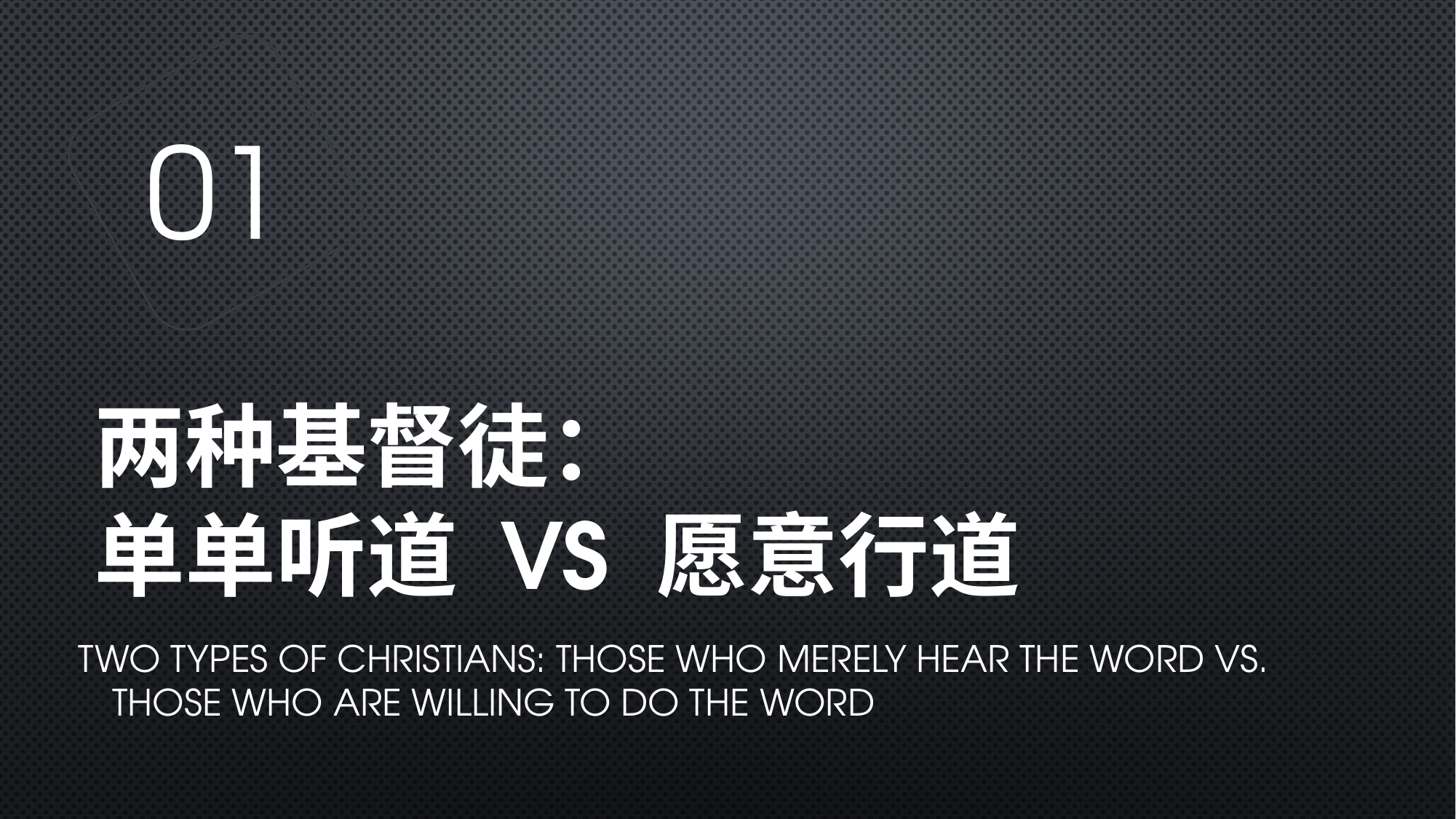

01
# 两种基督徒： 单单听道 vs 愿意行道
Two Types of Christians: Those Who Merely Hear the Word vs. Those Who Are Willing to Do the Word